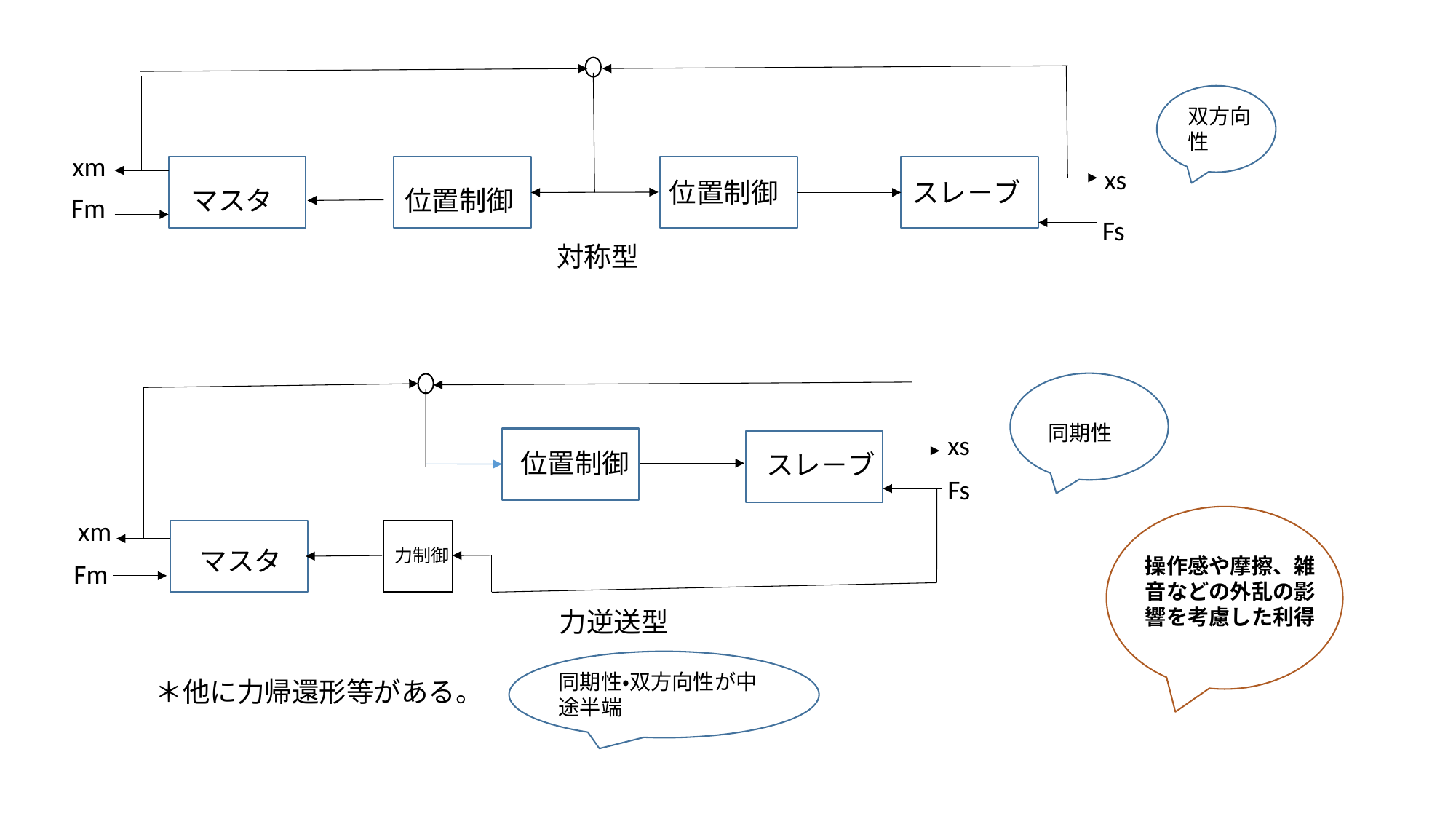

双方向性
xm

xs

位置制御
スレ－ブ
マスタ
位置制御
Fm
Fs
対称型

同期性
xs

位置制御
スレ－ブ
Fs

xm

マスタ
力制御
操作感や摩擦、雑音などの外乱の影響を考慮した利得
Fm
力逆送型

同期性・双方向性が中途半端
＊他に力帰還形等がある。